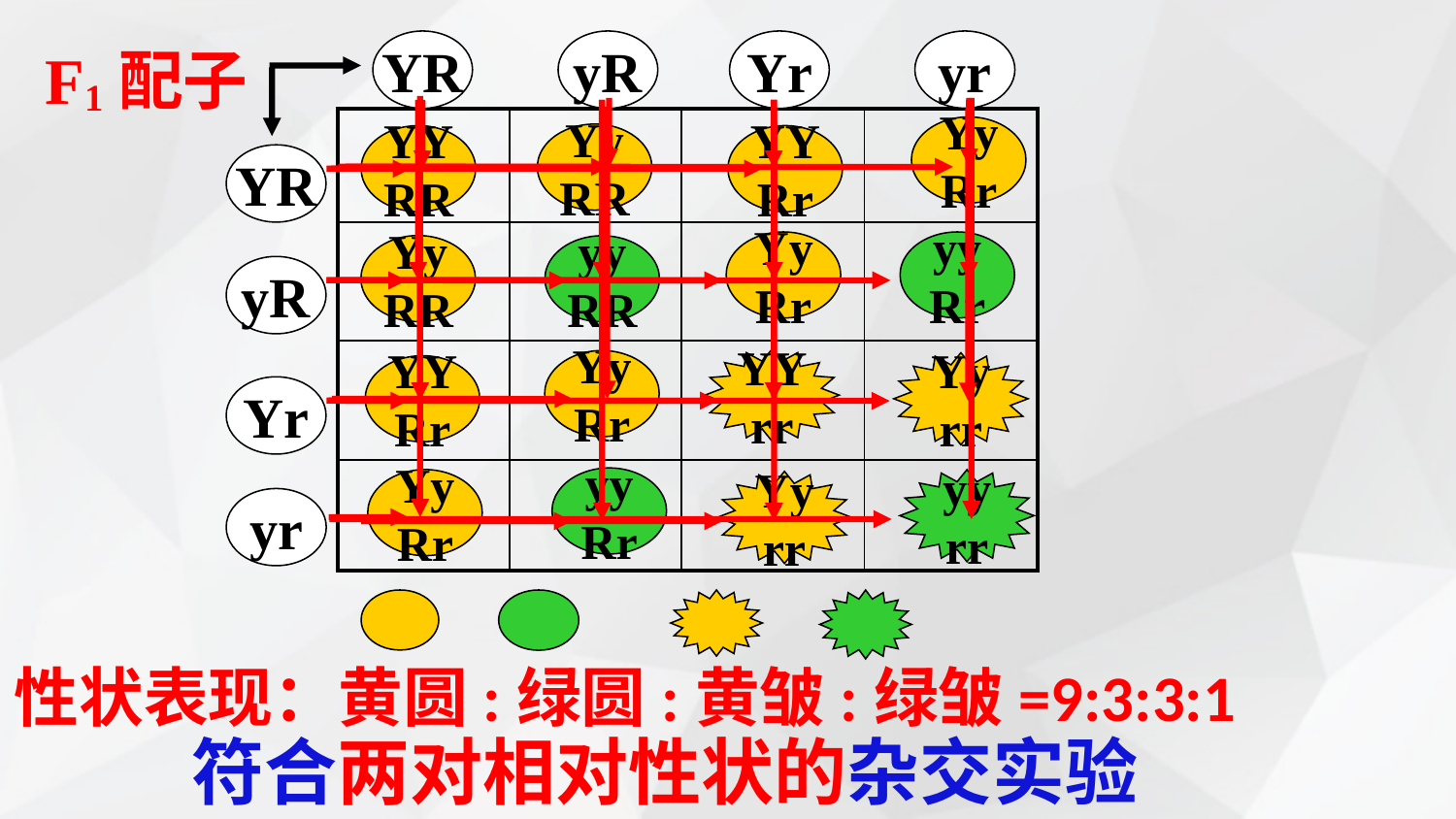

YR
yR
Yr
yr

F1配子

YR
yR
Yr
yr

|  |  |  |  |
| --- | --- | --- | --- |
|  |  |  |  |
|  |  |  |  |
|  |  |  |  |

Yy
Rr
Yy
RR
YY
RR
YY
Rr
Yy
Rr
yy
Rr
Yy
RR
yy
RR
YY
rr
Yy
Rr
Yy
rr
YY
Rr
yy
Rr
Yy
Rr
yy
rr
Yy
rr

性状表现：黄圆:绿圆:黄皱:绿皱=9:3:3:1
符合两对相对性状的杂交实验